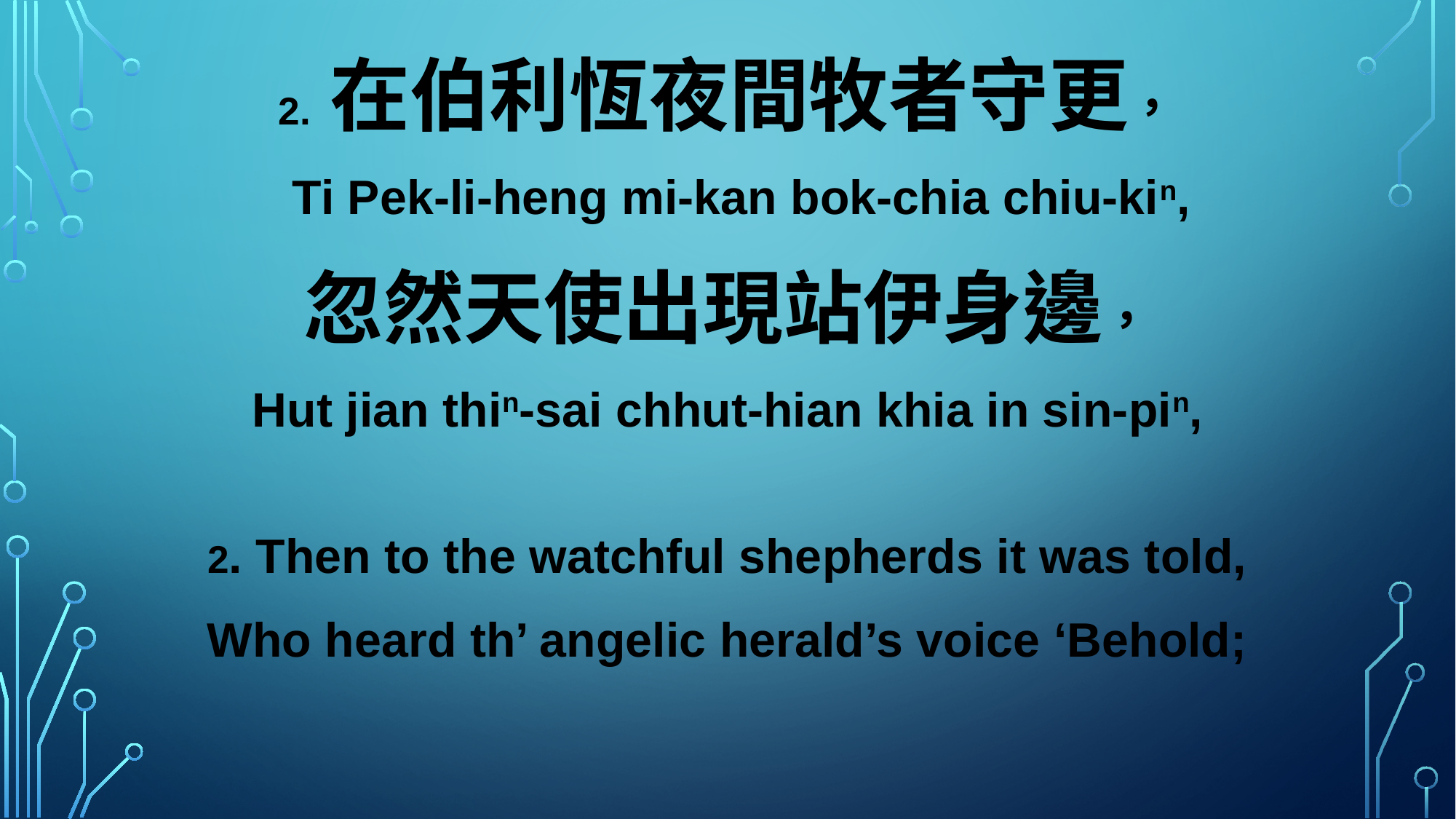

2. 在伯利恆夜間牧者守更，
  Ti Pek-li-heng mi-kan bok-chia chiu-kin,
忽然天使出現站伊身邊，
Hut jian thin-sai chhut-hian khia in sin-pin,

2. Then to the watchful shepherds it was told,
Who heard th’ angelic herald’s voice ‘Behold;